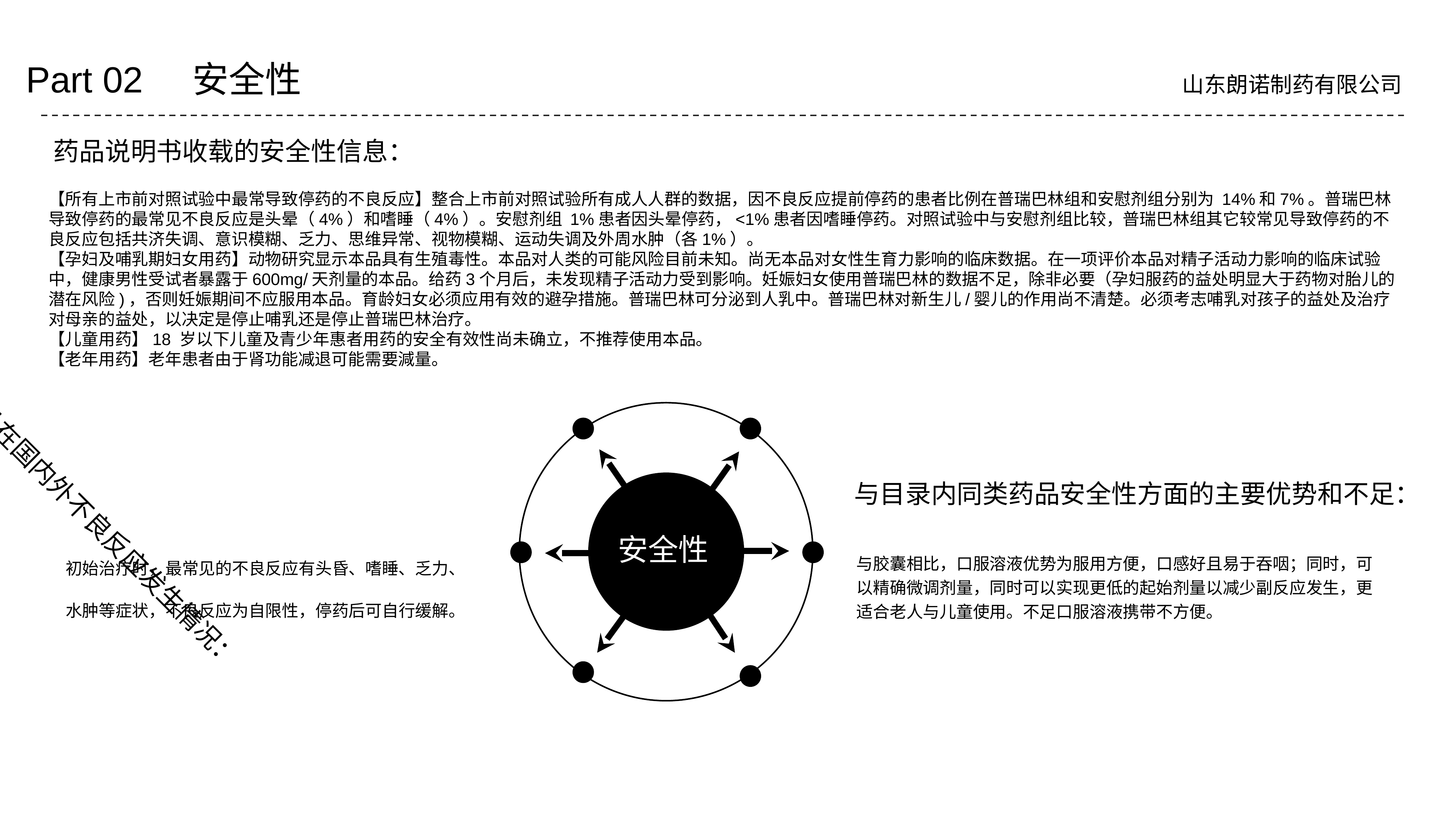

Part 02    安全性
山东朗诺制药有限公司

药品说明书收载的安全性信息：
【所有上市前对照试验中最常导致停药的不良反应】整合上市前对照试验所有成人人群的数据，因不良反应提前停药的患者比例在普瑞巴林组和安慰剂组分别为 14%和7%。普瑞巴林导致停药的最常见不良反应是头晕（4%）和嗜睡（4%）。安慰剂组 1%患者因头晕停药，<1%患者因嗜睡停药。对照试验中与安慰剂组比较，普瑞巴林组其它较常见导致停药的不良反应包括共济失调、意识模糊、乏力、思维异常、视物模糊、运动失调及外周水肿（各1%）。
【孕妇及哺乳期妇女用药】动物研究显示本品具有生殖毒性。本品对人类的可能风险目前未知。尚无本品对女性生育力影响的临床数据。在一项评价本品对精子活动力影响的临床试验中，健康男性受试者暴露于600mg/天剂量的本品。给药3个月后，未发现精子活动力受到影响。妊娠妇女使用普瑞巴林的数据不足，除非必要（孕妇服药的益处明显大于药物对胎儿的潜在风险)，否则妊娠期间不应服用本品。育龄妇女必须应用有效的避孕措施。普瑞巴林可分泌到人乳中。普瑞巴林对新生儿/婴儿的作用尚不清楚。必须考志哺乳对孩子的益处及治疗对母亲的益处，以决定是停止哺乳还是停止普瑞巴林治疗。
【儿童用药】18 岁以下儿童及青少年惠者用药的安全有效性尚未确立，不推荐使用本品。
【老年用药】老年患者由于肾功能减退可能需要減量。

与目录内同类药品安全性方面的主要优势和不足：
与胶囊相比，口服溶液优势为服用方便，口感好且易于吞咽；同时，可以精确微调剂量，同时可以实现更低的起始剂量以减少副反应发生，更适合老人与儿童使用。不足口服溶液携带不方便。

该药品在国内外不良反应发生情况：
初始治疗时，最常见的不良反应有头昏、嗜睡、乏力、水肿等症状，不良反应为自限性，停药后可自行缓解。
安全性